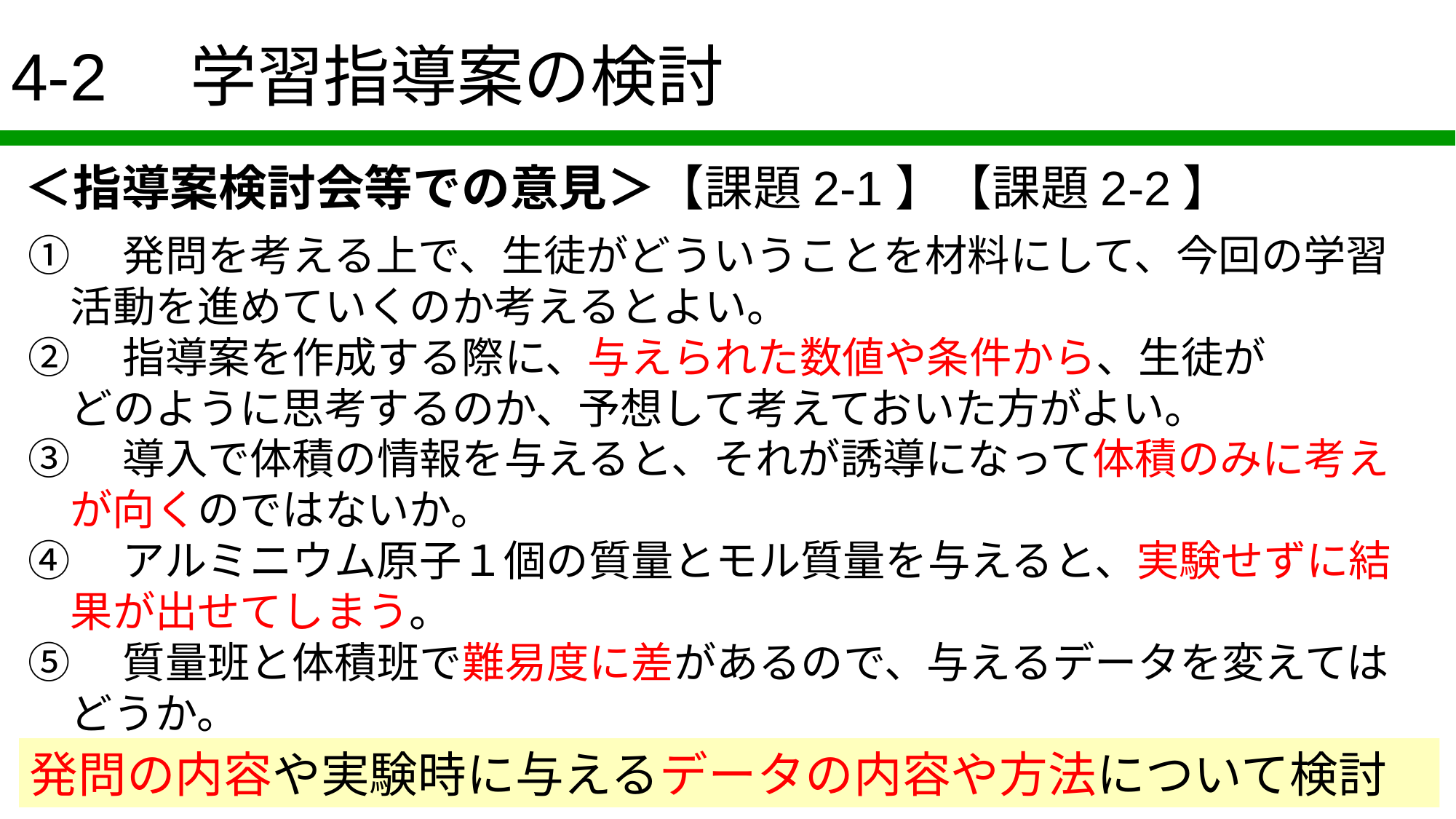

# 4-2　学習指導案の検討
＜指導案検討会等での意見＞【課題2-1】【課題2-2】
①　発問を考える上で、生徒がどういうことを材料にして、今回の学習
　活動を進めていくのか考えるとよい。
②　指導案を作成する際に、与えられた数値や条件から、生徒が
　どのように思考するのか、予想して考えておいた方がよい。
③　導入で体積の情報を与えると、それが誘導になって体積のみに考え
　が向くのではないか。
④　アルミニウム原子１個の質量とモル質量を与えると、実験せずに結
　果が出せてしまう。
⑤　質量班と体積班で難易度に差があるので、与えるデータを変えては
　どうか。
発問の内容や実験時に与えるデータの内容や方法について検討